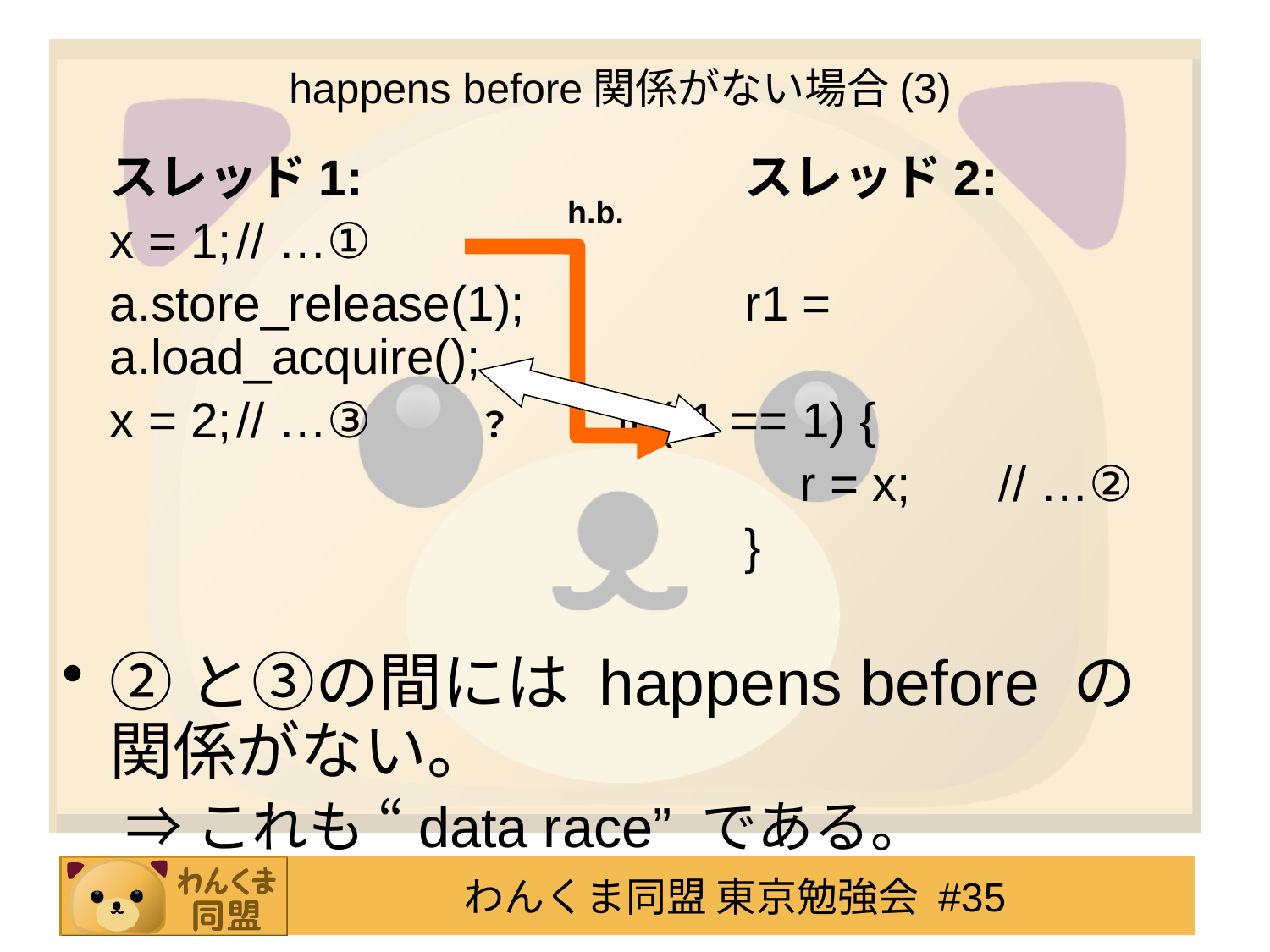

# happens before関係がない場合(3)
	スレッド1:				スレッド2:
	x = 1;	// …①
	a.store_release(1);		r1 = a.load_acquire();
	x = 2;	// …③		if (r1 == 1) {
						    r = x;	// …②
						}

②と③の間には happens before の関係がない。
⇒これも “data race” である。
h.b.

？